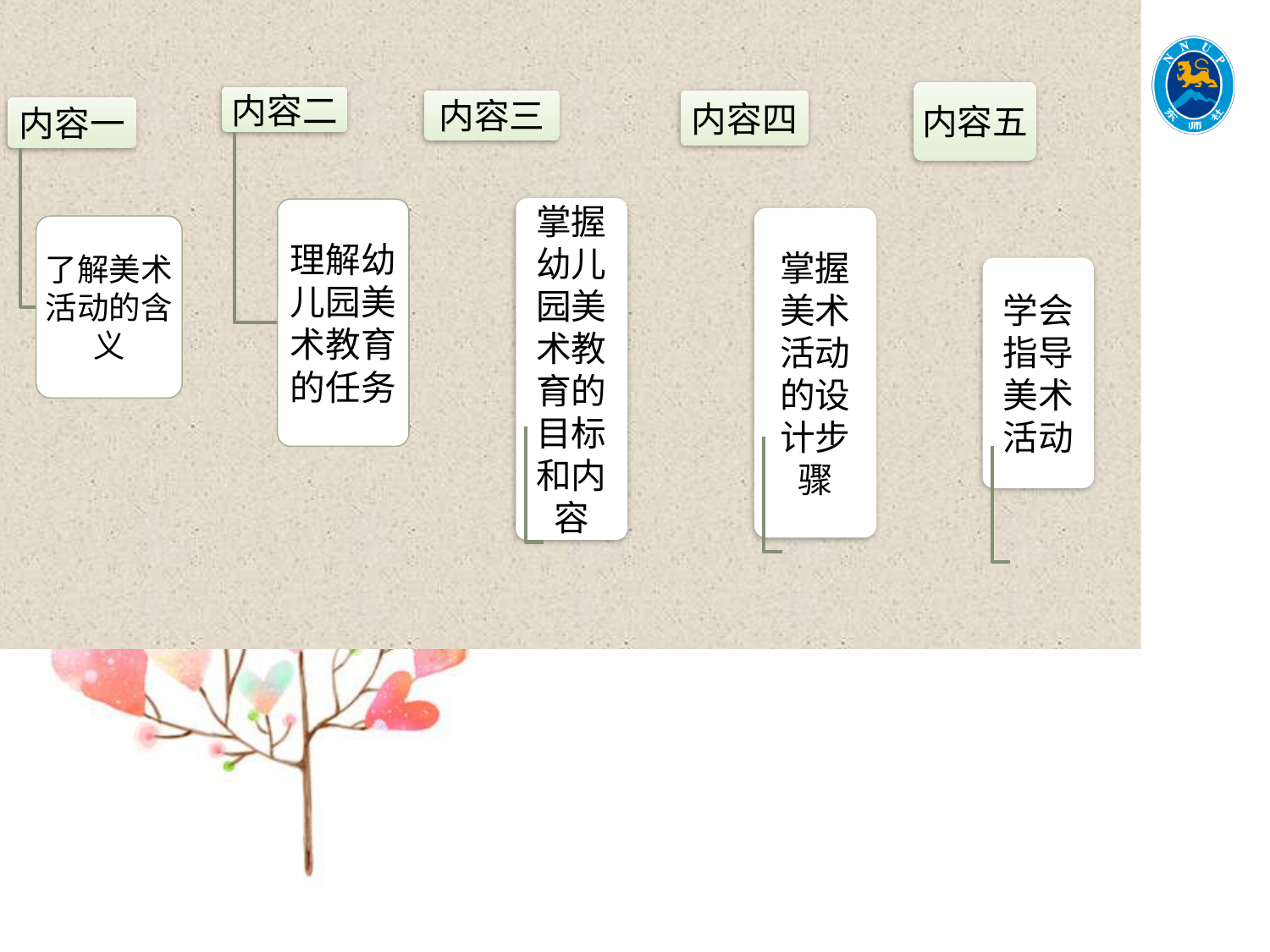

任务一

学会设计与指导幼儿园美术活动
内容一
了解美术活动的含义
内容二
理解幼儿园美术教育的任务
内容三
内容四
掌握幼儿园美术教育的目标和内容
掌握美术活动的设计步骤
内容五
学会指导美术活动